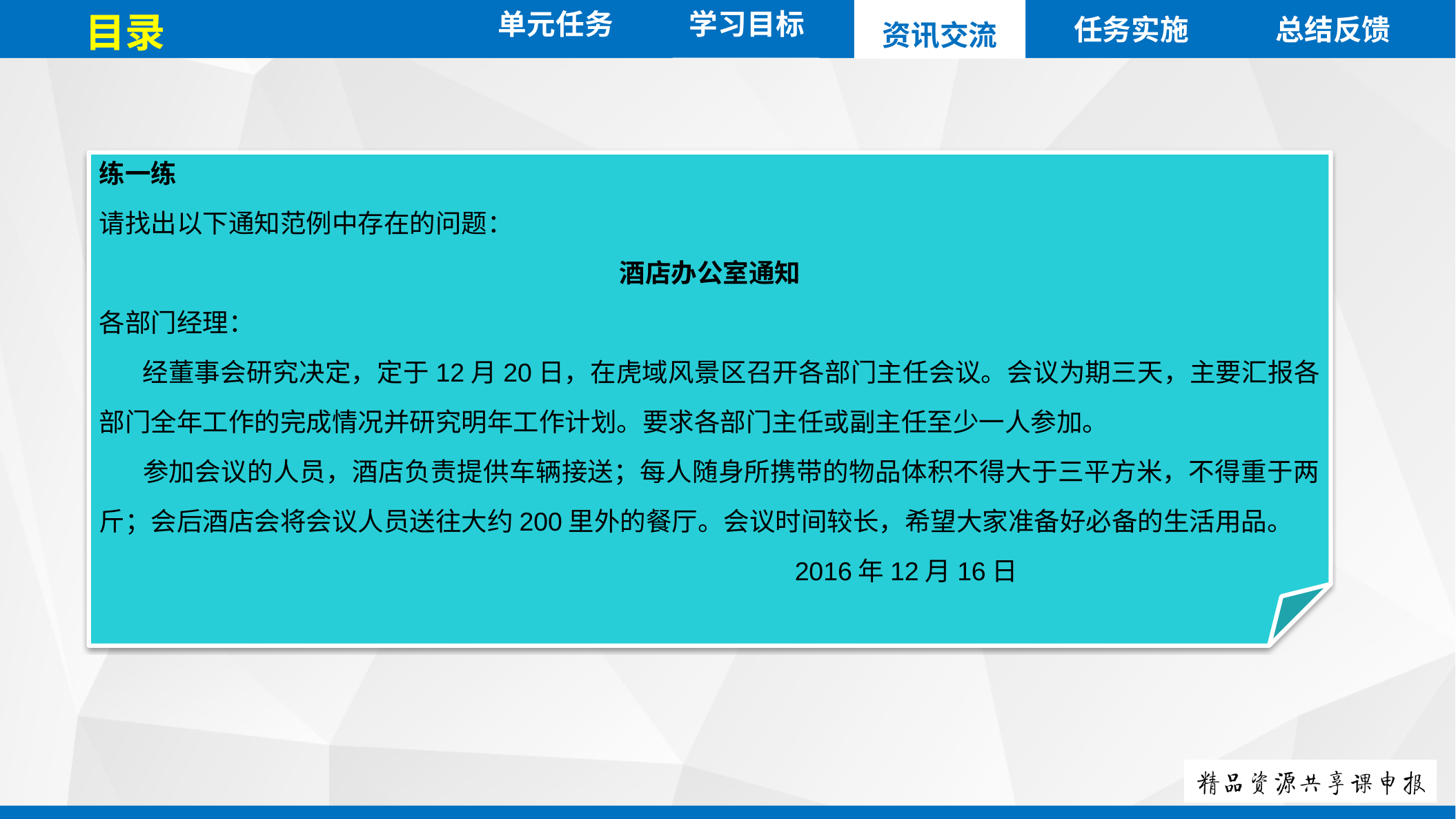

单元任务
目录
任务实施
总结反馈
资讯交流

学习目标

练一练
请找出以下通知范例中存在的问题：
酒店办公室通知
各部门经理：
      经董事会研究决定，定于12月20日，在虎域风景区召开各部门主任会议。会议为期三天，主要汇报各部门全年工作的完成情况并研究明年工作计划。要求各部门主任或副主任至少一人参加。
      参加会议的人员，酒店负责提供车辆接送；每人随身所携带的物品体积不得大于三平方米，不得重于两斤；会后酒店会将会议人员送往大约200里外的餐厅。会议时间较长，希望大家准备好必备的生活用品。
                                                                                                2016年12月16日